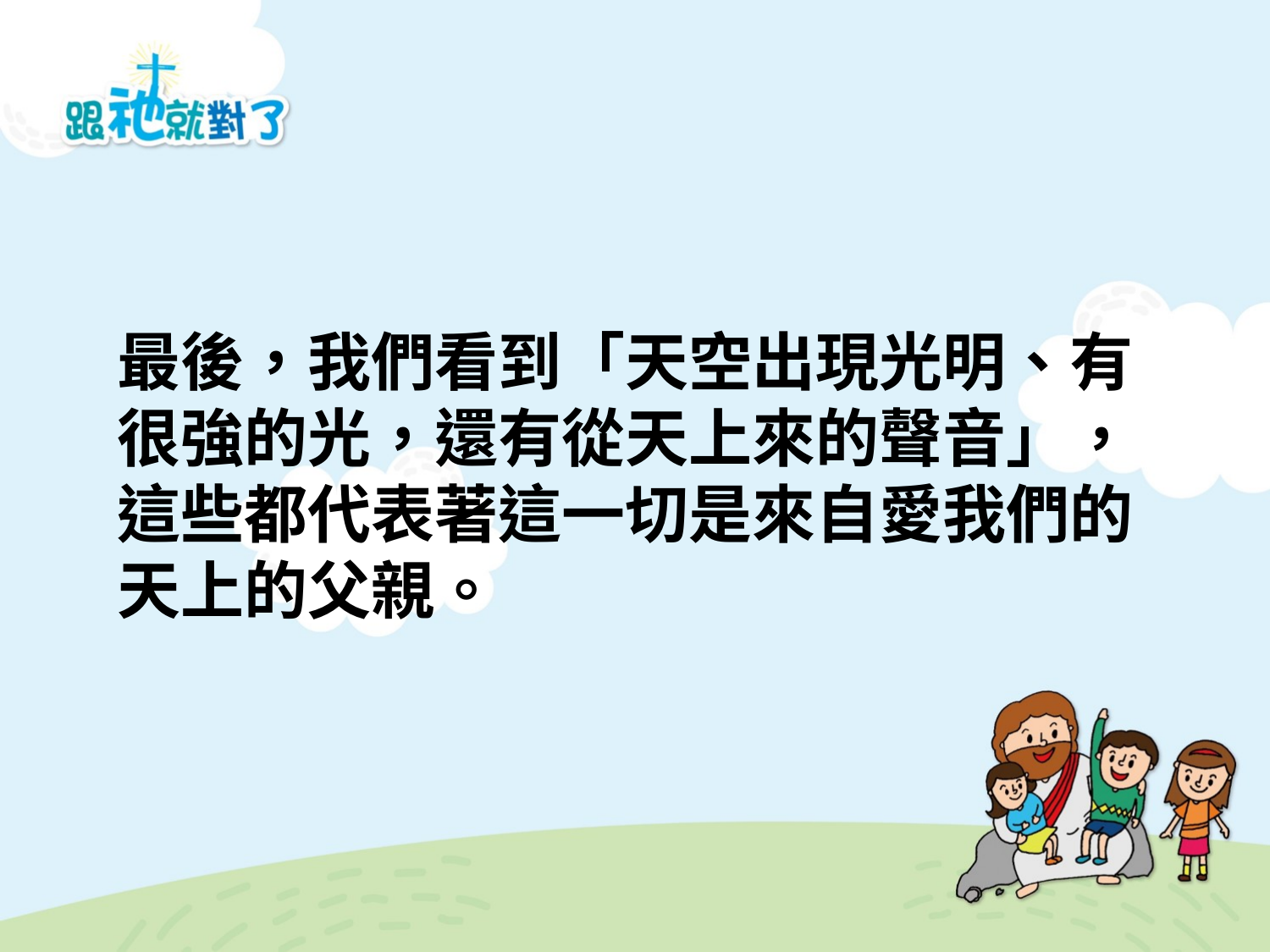

最後，我們看到「天空出現光明、有很強的光，還有從天上來的聲音」，這些都代表著這一切是來自愛我們的天上的父親。